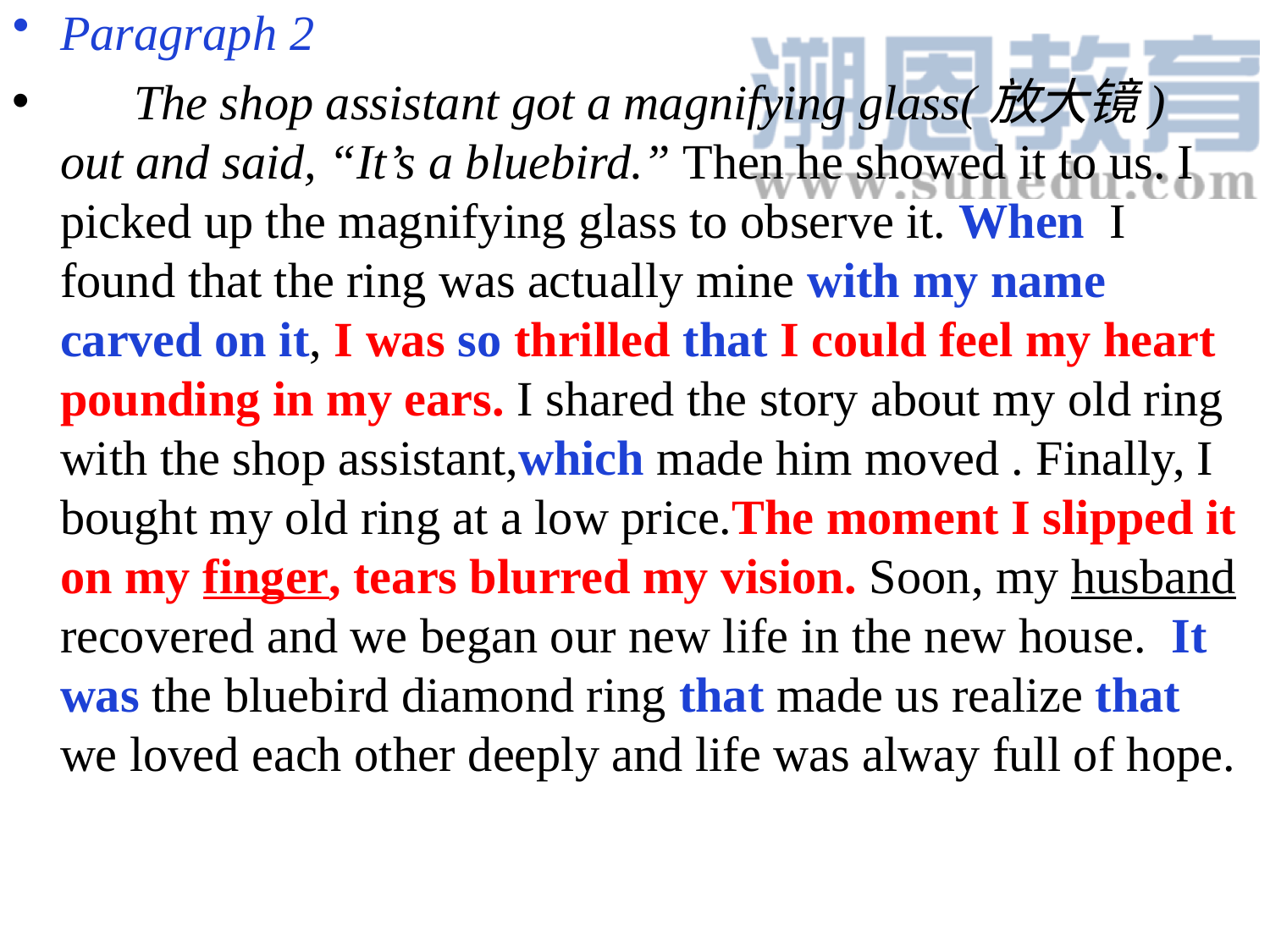

Paragraph 2
      The shop assistant got a magnifying glass(放大镜) out and said, “It’s a bluebird.” Then he showed it to us. I picked up the magnifying glass to observe it. When  I found that the ring was actually mine with my name carved on it, I was so thrilled that I could feel my heart pounding in my ears. I shared the story about my old ring with the shop assistant,which made him moved . Finally, I bought my old ring at a low price.The moment I slipped it on my finger, tears blurred my vision. Soon, my husband recovered and we began our new life in the new house.  It was the bluebird diamond ring that made us realize that we loved each other deeply and life was alway full of hope.